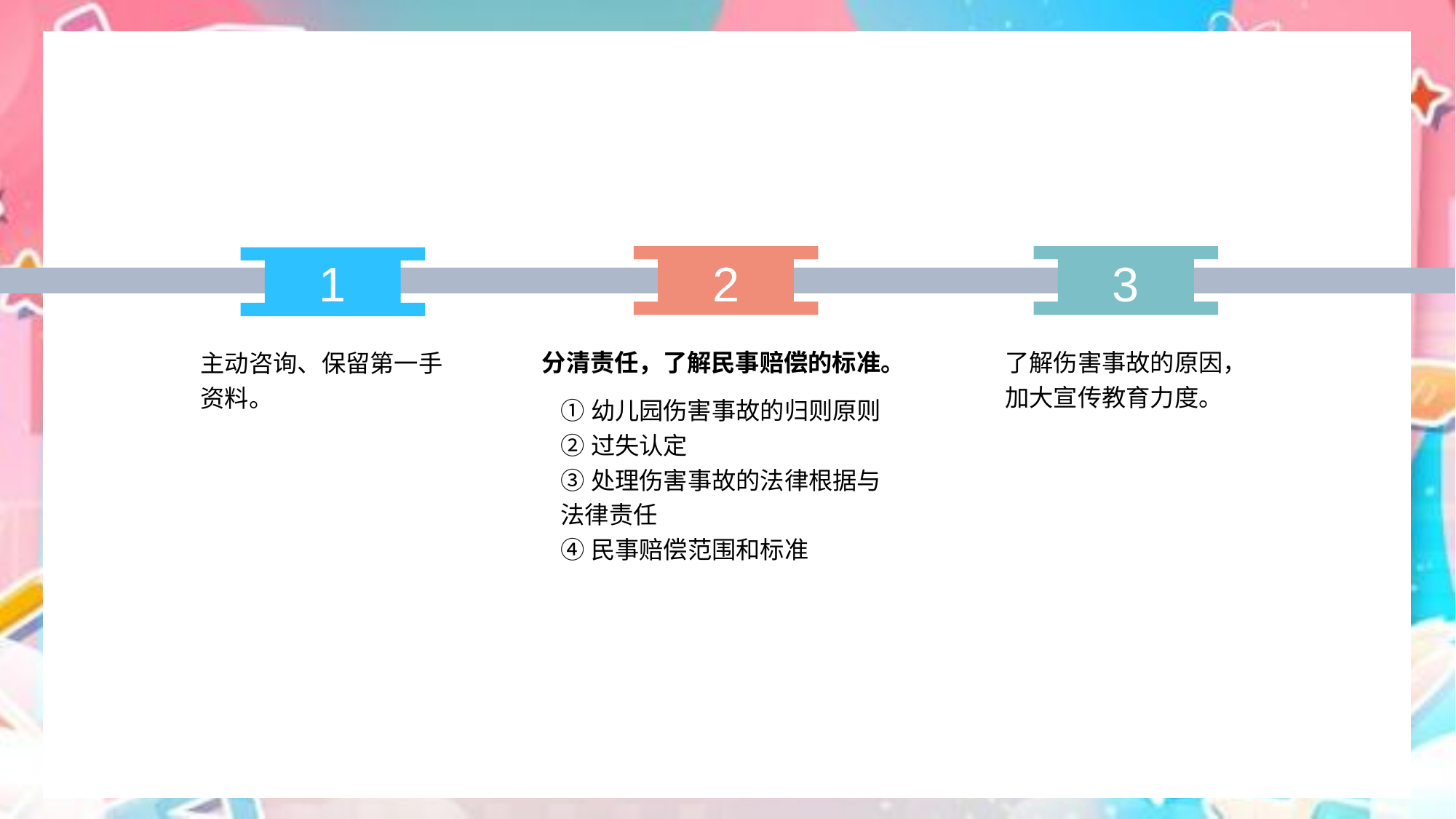

1
2
3

分清责任，了解民事赔偿的标准。
了解伤害事故的原因，加大宣传教育力度。
主动咨询、保留第一手资料。
①幼儿园伤害事故的归则原则
②过失认定
③处理伤害事故的法律根据与法律责任
④民事赔偿范围和标准